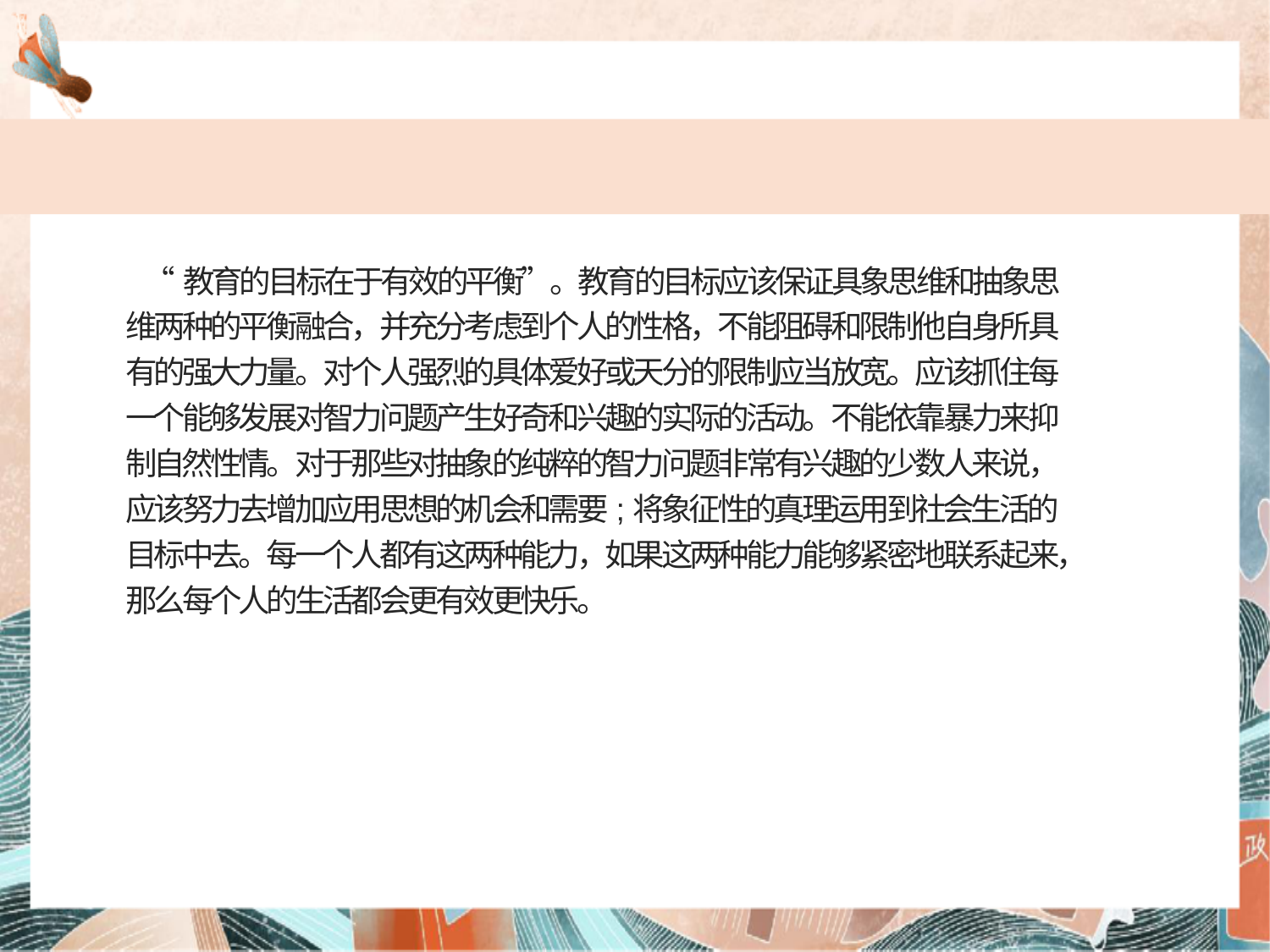

“教育的目标在于有效的平衡”。教育的目标应该保证具象思维和抽象思维两种的平衡融合，并充分考虑到个人的性格，不能阻碍和限制他自身所具有的强大力量。对个人强烈的具体爱好或天分的限制应当放宽。应该抓住每一个能够发展对智力问题产生好奇和兴趣的实际的活动。不能依靠暴力来抑制自然性情。对于那些对抽象的纯粹的智力问题非常有兴趣的少数人来说，应该努力去增加应用思想的机会和需要;将象征性的真理运用到社会生活的目标中去。每一个人都有这两种能力，如果这两种能力能够紧密地联系起来，那么每个人的生活都会更有效更快乐。